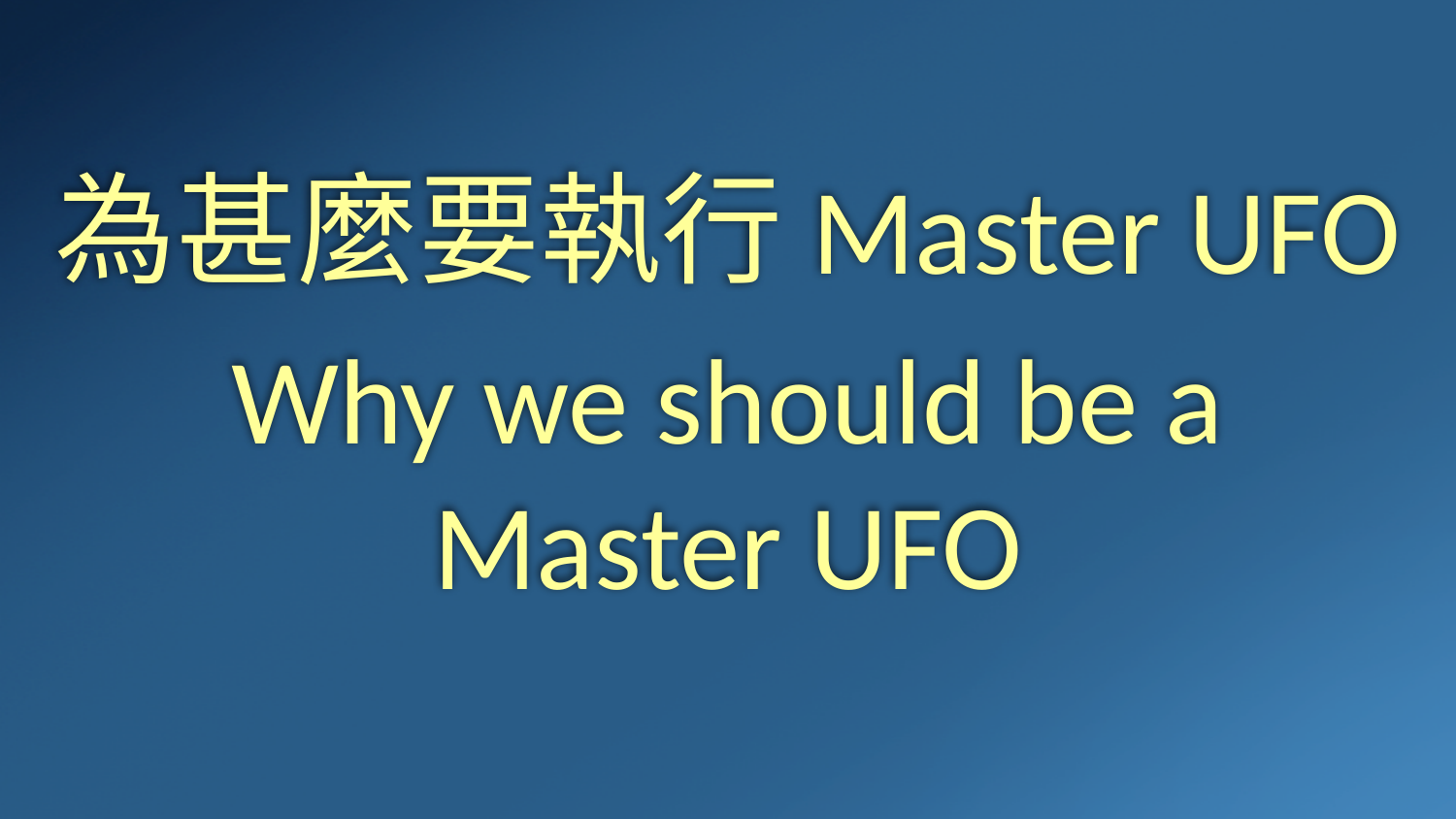

為甚麼要執行Master UFO
Why we should be a Master UFO